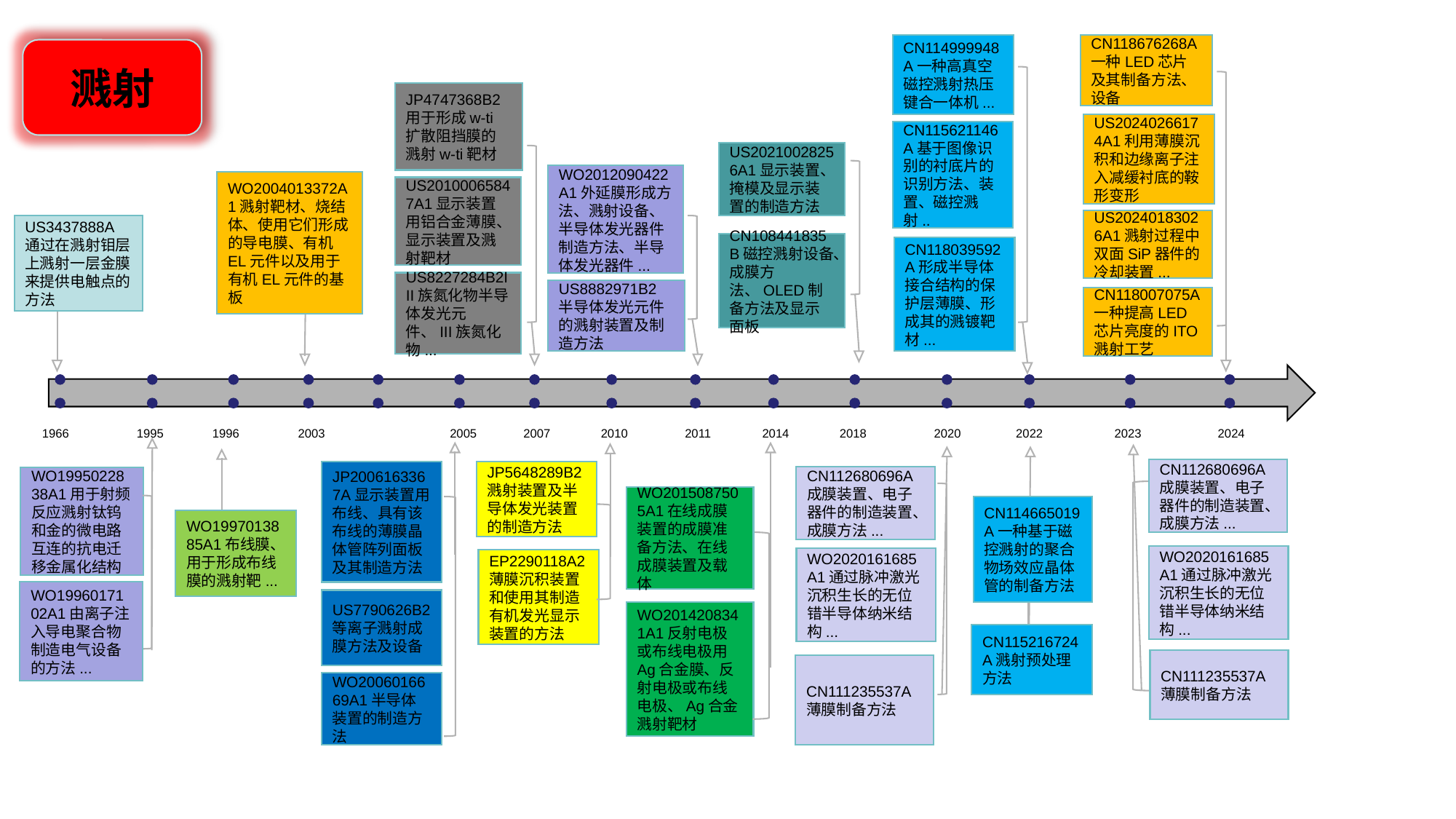

CN114999948A一种高真空磁控溅射热压键合一体机...
CN118676268A一种LED芯片及其制备方法、设备
溅射

JP4747368B2用于形成w-ti扩散阻挡膜的溅射w-ti靶材
US20240266174A1利用薄膜沉积和边缘离子注入减缓衬底的鞍形变形
CN115621146A基于图像识别的衬底片的识别方法、装置、磁控溅射..
US20210028256A1显示装置、掩模及显示装置的制造方法

WO2012090422A1外延膜形成方法、溅射设备、半导体发光器件制造方法、半导体发光器件...
WO2004013372A1溅射靶材、烧结体、使用它们形成的导电膜、有机EL元件以及用于有机EL元件的基板
US20100065847A1显示装置用铝合金薄膜、显示装置及溅射靶材
US20240183026A1溅射过程中双面SiP器件的冷却装置...
US3437888A通过在溅射钼层上溅射一层金膜来提供电触点的方法

CN108441835B磁控溅射设备、成膜方法、OLED制备方法及显示面板
CN118039592A形成半导体接合结构的保护层薄膜、形成其的溅镀靶材...
US8227284B2III族氮化物半导体发光元件、III族氮化物...
US8882971B2半导体发光元件的溅射装置及制造方法
CN118007075A一种提高LED芯片亮度的ITO溅射工艺

1966
1995
1996
2003
2005
2007
2010
2011
2014
2018
2020
2022
2023
2024

CN112680696A成膜装置、电子器件的制造装置、成膜方法...
JP2006163367A显示装置用布线、具有该布线的薄膜晶体管阵列面板及其制造方法
JP5648289B2溅射装置及半导体发光装置的制造方法
CN112680696A成膜装置、电子器件的制造装置、成膜方法...
WO1995022838A1用于射频反应溅射钛钨和金的微电路互连的抗电迁移金属化结构

WO2015087505A1在线成膜装置的成膜准备方法、在线成膜装置及载体

CN114665019A一种基于磁控溅射的聚合物场效应晶体管的制备方法

WO1997013885A1布线膜、用于形成布线膜的溅射靶...

WO2020161685A1通过脉冲激光沉积生长的无位错半导体纳米结构...
WO2020161685A1通过脉冲激光沉积生长的无位错半导体纳米结构...
EP2290118A2薄膜沉积装置和使用其制造有机发光显示装置的方法
WO1996017102A1由离子注入导电聚合物制造电气设备的方法...
US7790626B2等离子溅射成膜方法及设备
WO2014208341A1反射电极或布线电极用Ag合金膜、反射电极或布线电极、Ag合金溅射靶材
CN115216724A溅射预处理方法
CN111235537A薄膜制备方法
CN111235537A薄膜制备方法
WO2006016669A1半导体装置的制造方法